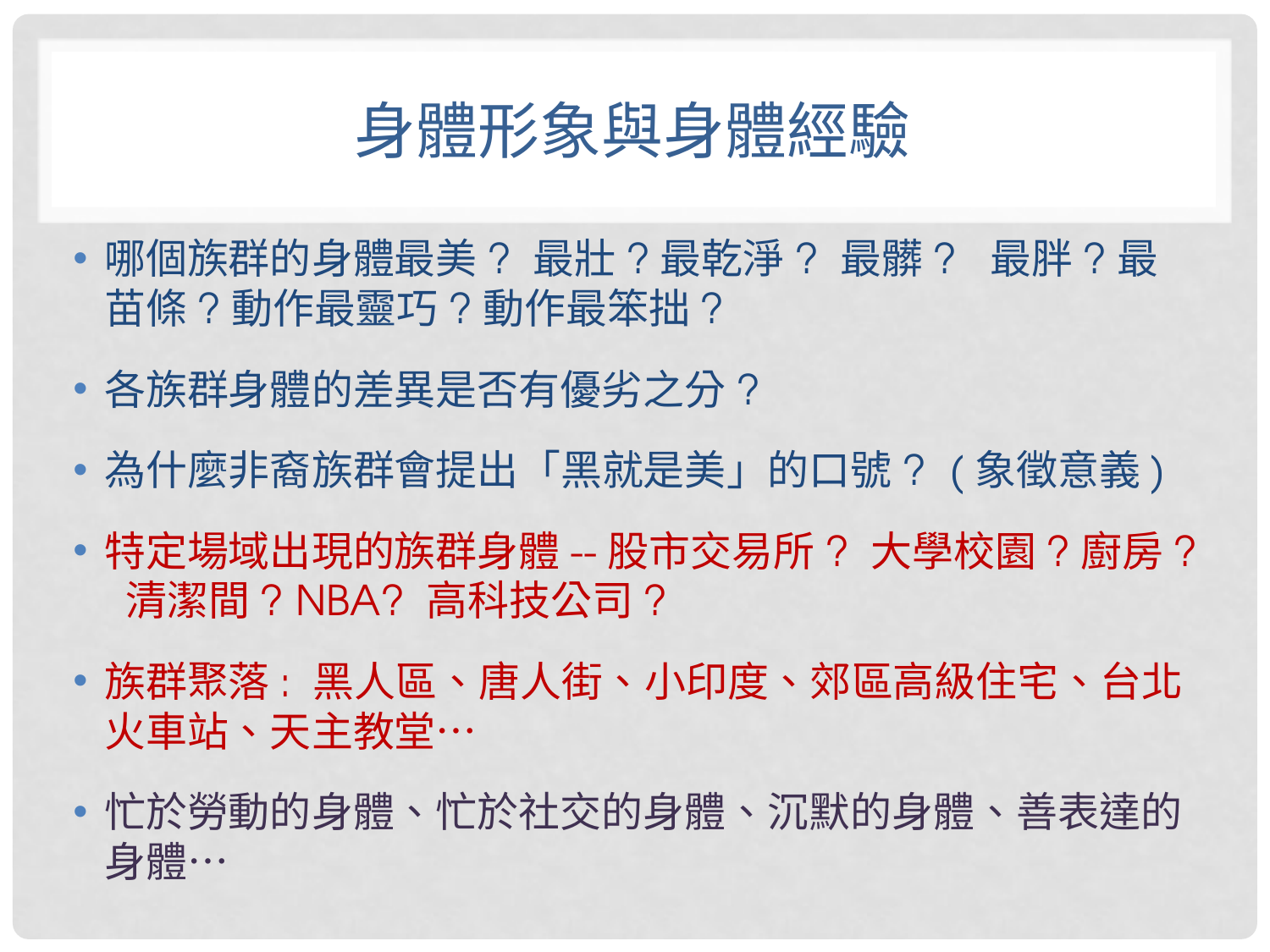

# 身體形象與身體經驗
哪個族群的身體最美? 最壯?最乾淨? 最髒?  最胖?最苗條?動作最靈巧?動作最笨拙?
各族群身體的差異是否有優劣之分?
為什麼非裔族群會提出「黑就是美」的口號?  (象徵意義)
特定場域出現的族群身體--股市交易所? 大學校園?廚房? 清潔間? NBA? 高科技公司?
族群聚落: 黑人區、唐人街、小印度、郊區高級住宅、台北火車站、天主教堂…
忙於勞動的身體、忙於社交的身體、沉默的身體、善表達的身體…